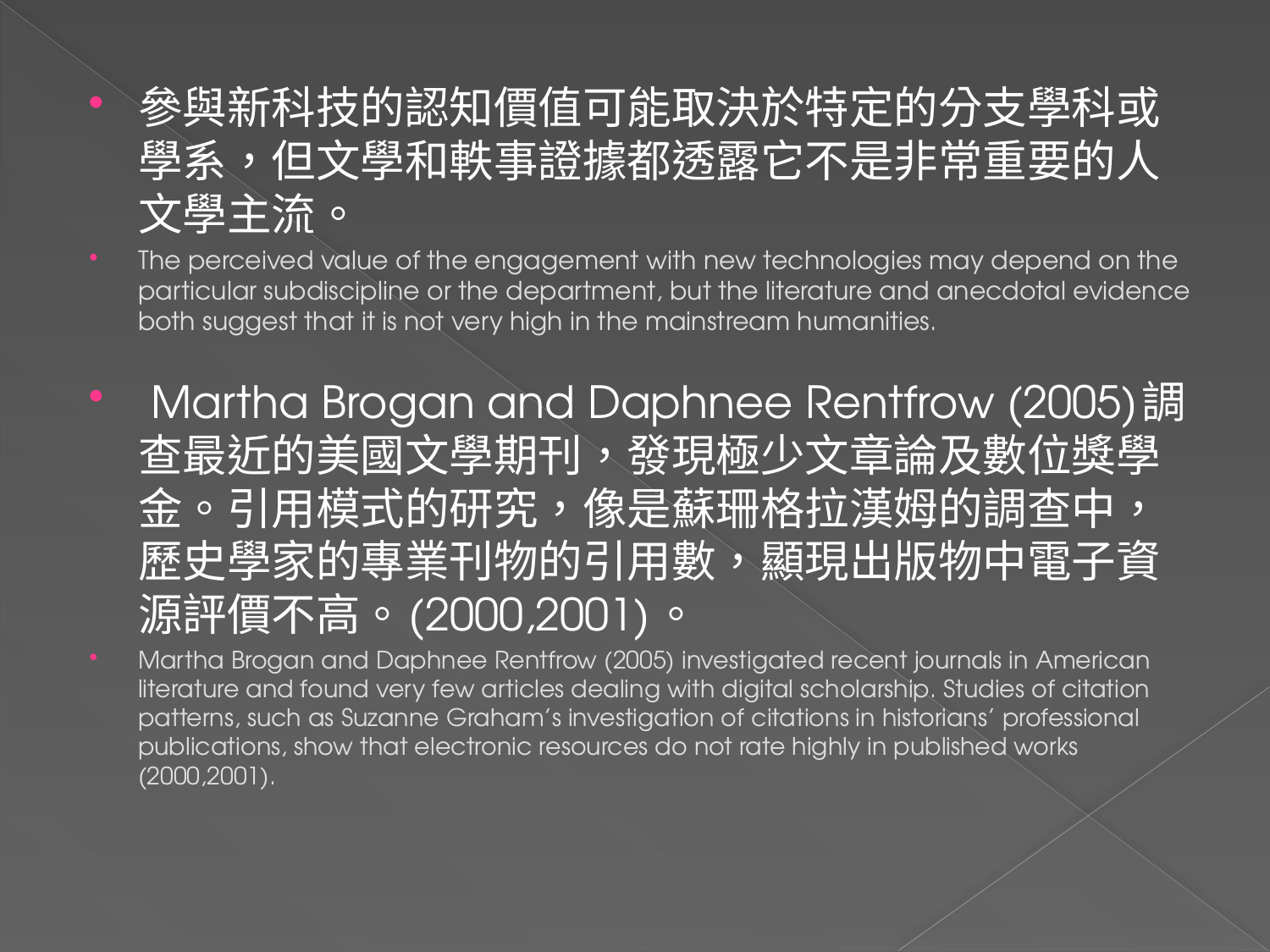

參與新科技的認知價值可能取決於特定的分支學科或學系，但文學和軼事證據都透露它不是非常重要的人文學主流。
The perceived value of the engagement with new technologies may depend on the particular subdiscipline or the department, but the literature and anecdotal evidence both suggest that it is not very high in the mainstream humanities.

 Martha Brogan and Daphnee Rentfrow (2005)調查最近的美國文學期刊，發現極少文章論及數位獎學金。引用模式的研究，像是蘇珊格拉漢姆的調查中，歷史學家的專業刊物的引用數，顯現出版物中電子資源評價不高。(2000,2001)。
Martha Brogan and Daphnee Rentfrow (2005) investigated recent journals in American literature and found very few articles dealing with digital scholarship. Studies of citation patterns, such as Suzanne Graham’s investigation of citations in historians’ professional publications, show that electronic resources do not rate highly in published works (2000,2001).